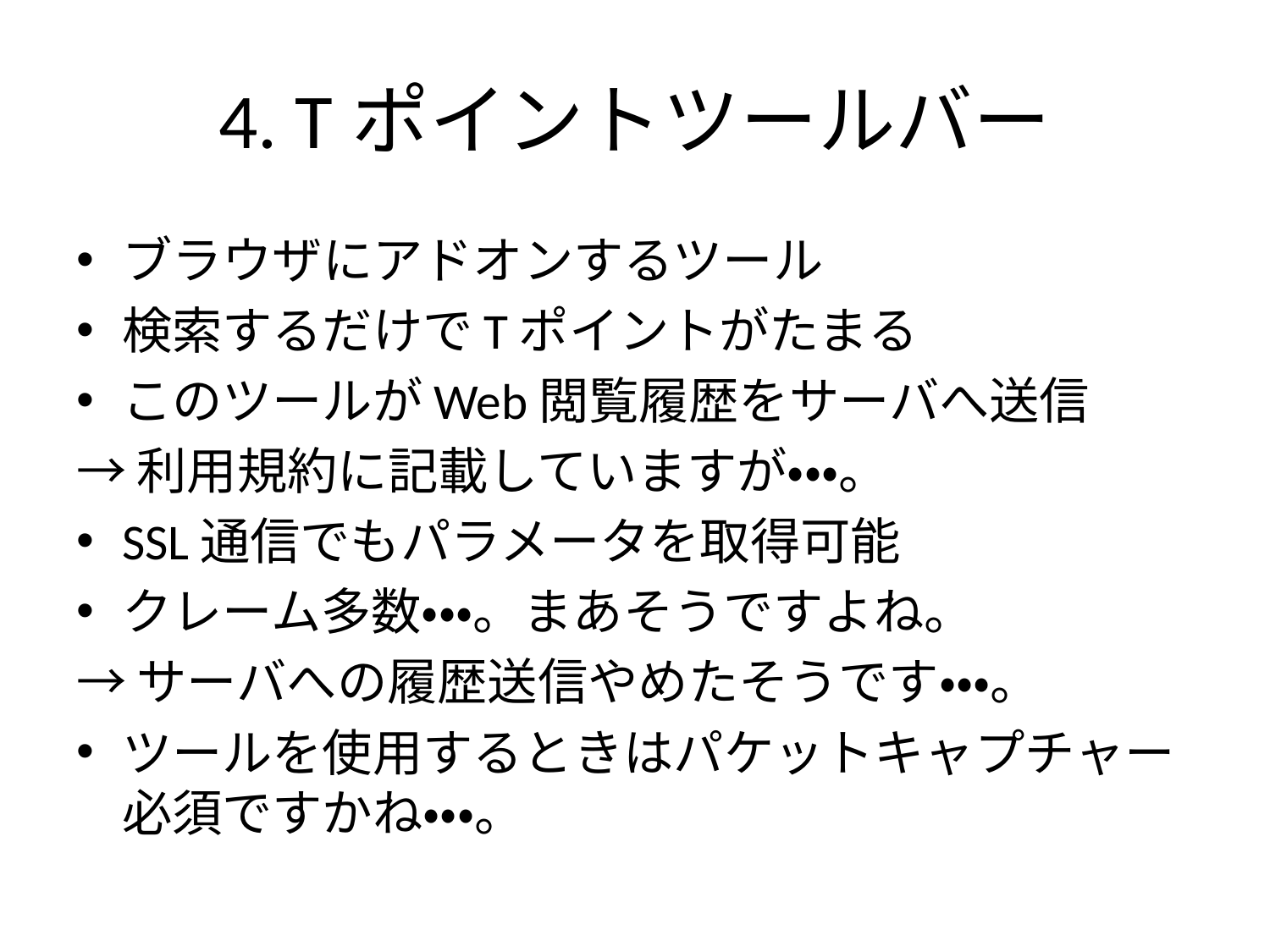

# 4. Tポイントツールバー
ブラウザにアドオンするツール
検索するだけでTポイントがたまる
このツールがWeb閲覧履歴をサーバへ送信
→利用規約に記載していますが・・・。
SSL通信でもパラメータを取得可能
クレーム多数・・・。まあそうですよね。
→サーバへの履歴送信やめたそうです・・・。
ツールを使用するときはパケットキャプチャー必須ですかね・・・。